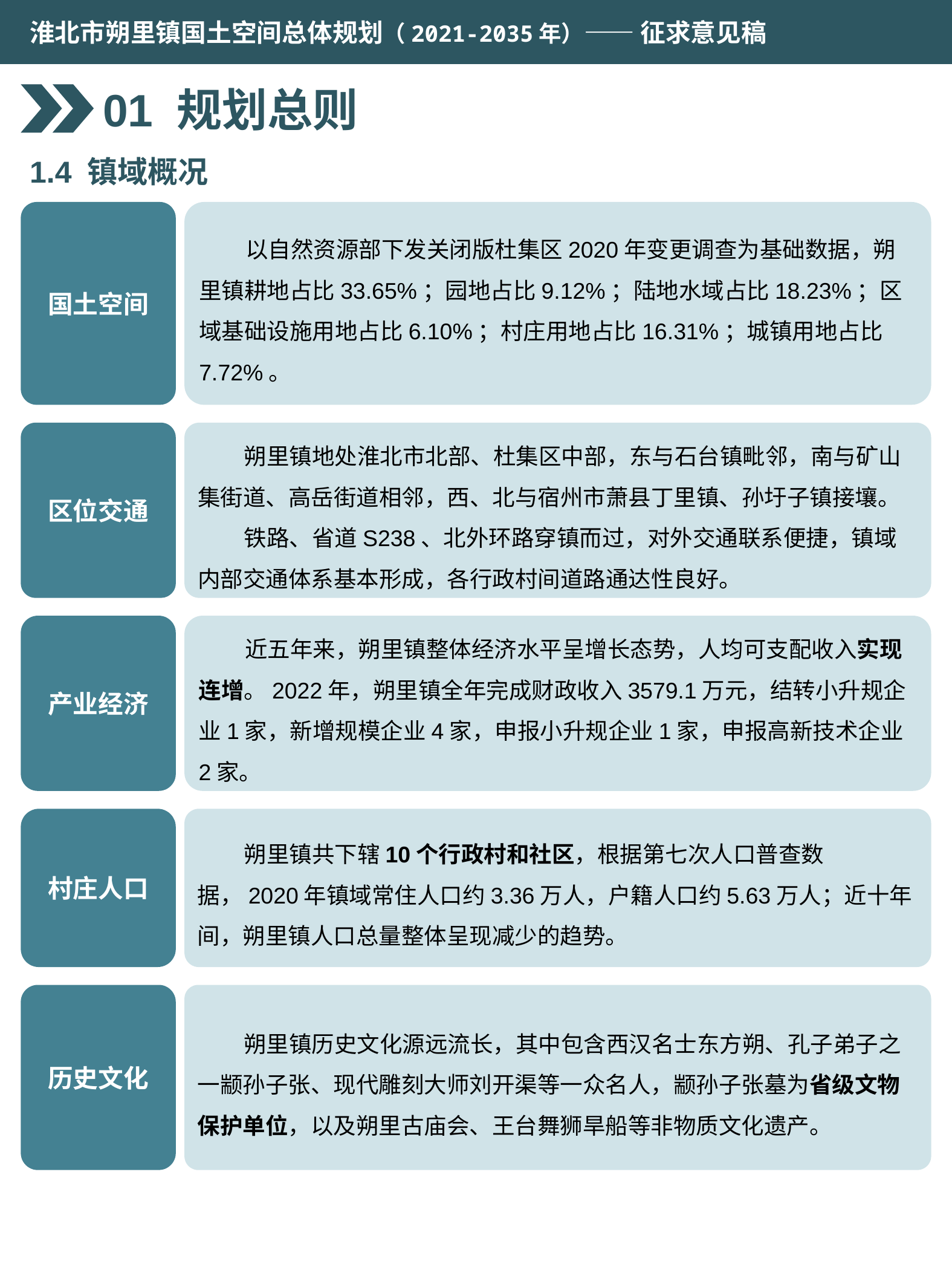

淮北市朔里镇国土空间总体规划（2021-2035年）—— 征求意见稿
01 规划总则

1.4 镇域概况
国土空间
以自然资源部下发关闭版杜集区2020年变更调查为基础数据，朔里镇耕地占比33.65%；园地占比9.12%；陆地水域占比18.23%；区域基础设施用地占比6.10%；村庄用地占比16.31%；城镇用地占比7.72%。
区位交通
朔里镇地处淮北市北部、杜集区中部，东与石台镇毗邻，南与矿山集街道、高岳街道相邻，西、北与宿州市萧县丁里镇、孙圩子镇接壤。
铁路、省道S238、北外环路穿镇而过，对外交通联系便捷，镇域内部交通体系基本形成，各行政村间道路通达性良好。
产业经济
近五年来，朔里镇整体经济水平呈增长态势，人均可支配收入实现连增。2022年，朔里镇全年完成财政收入3579.1万元，结转小升规企业1家，新增规模企业4家，申报小升规企业1家，申报高新技术企业2家。
村庄人口
朔里镇共下辖10个行政村和社区，根据第七次人口普查数据，2020年镇域常住人口约3.36万人，户籍人口约5.63万人；近十年间，朔里镇人口总量整体呈现减少的趋势。
历史文化
朔里镇历史文化源远流长，其中包含西汉名士东方朔、孔子弟子之一颛孙子张、现代雕刻大师刘开渠等一众名人，颛孙子张墓为省级文物保护单位，以及朔里古庙会、王台舞狮旱船等非物质文化遗产。